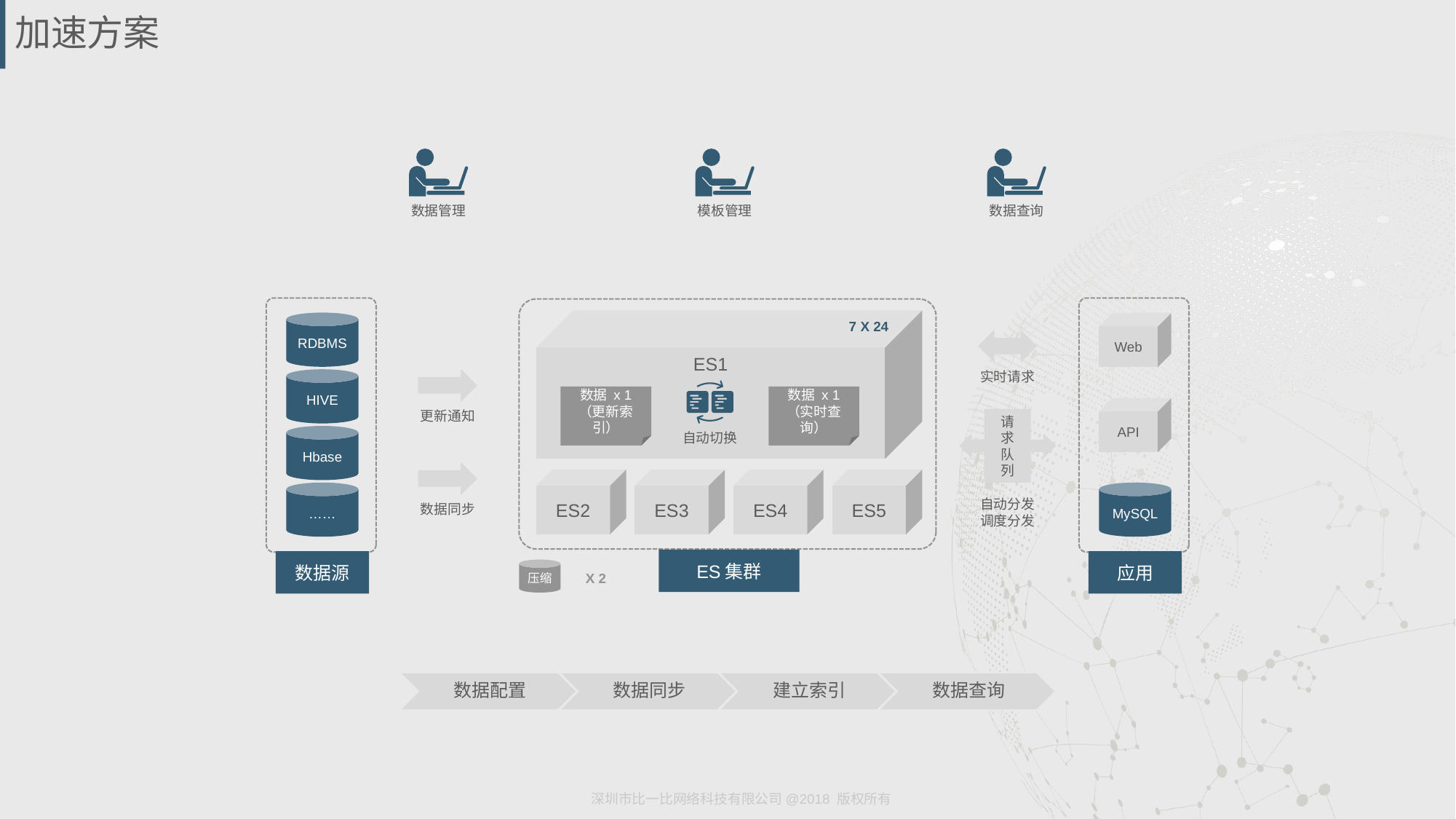

# 加速方案

数据管理
模板管理
数据查询

ES1
RDBMS
7 X 24
Web

实时请求

HIVE

自动切换
数据 x 1
（更新索引）
数据 x 1
（实时查询）
API
更新通知
请求队列
Hbase

ES2
ES3
ES4
ES5
……
MySQL
自动分发
调度分发
数据同步
ES集群
数据源
应用
压缩
X 2
数据配置
数据同步
建立索引
数据查询